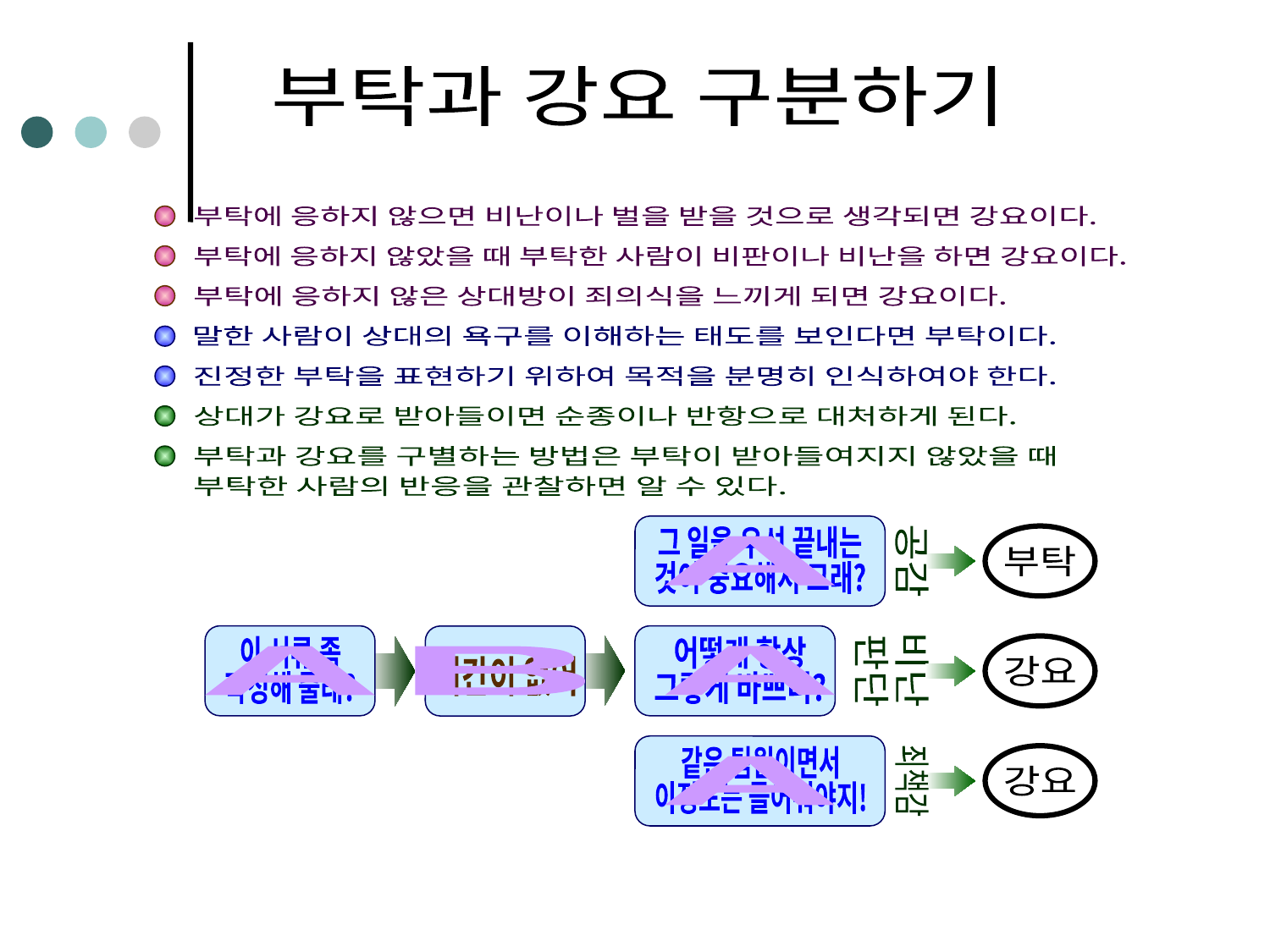

부탁과 강요 구분하기

부탁에 응하지 않으면 비난이나 벌을 받을 것으로 생각되면 강요이다.

부탁에 응하지 않았을 때 부탁한 사람이 비판이나 비난을 하면 강요이다.

부탁에 응하지 않은 상대방이 죄의식을 느끼게 되면 강요이다.
말한 사람이 상대의 욕구를 이해하는 태도를 보인다면 부탁이다.

진정한 부탁을 표현하기 위하여 목적을 분명히 인식하여야 한다.

상대가 강요로 받아들이면 순종이나 반항으로 대처하게 된다.

부탁과 강요를 구별하는 방법은 부탁이 받아들여지지 않았을 때
부탁한 사람의 반응을 관찰하면 알 수 있다.

그 일을 우선 끝내는
것이 중요해서 그래?

부탁
A
공감

이 서류 좀
작성해 줄래?
어떻게 항상
그렇게 바쁘니?

강요

A
A
B
판단
비난
시간이 없어

강요
같은 팀원이면서
이정도는 들어줘야지!
A
죄책감